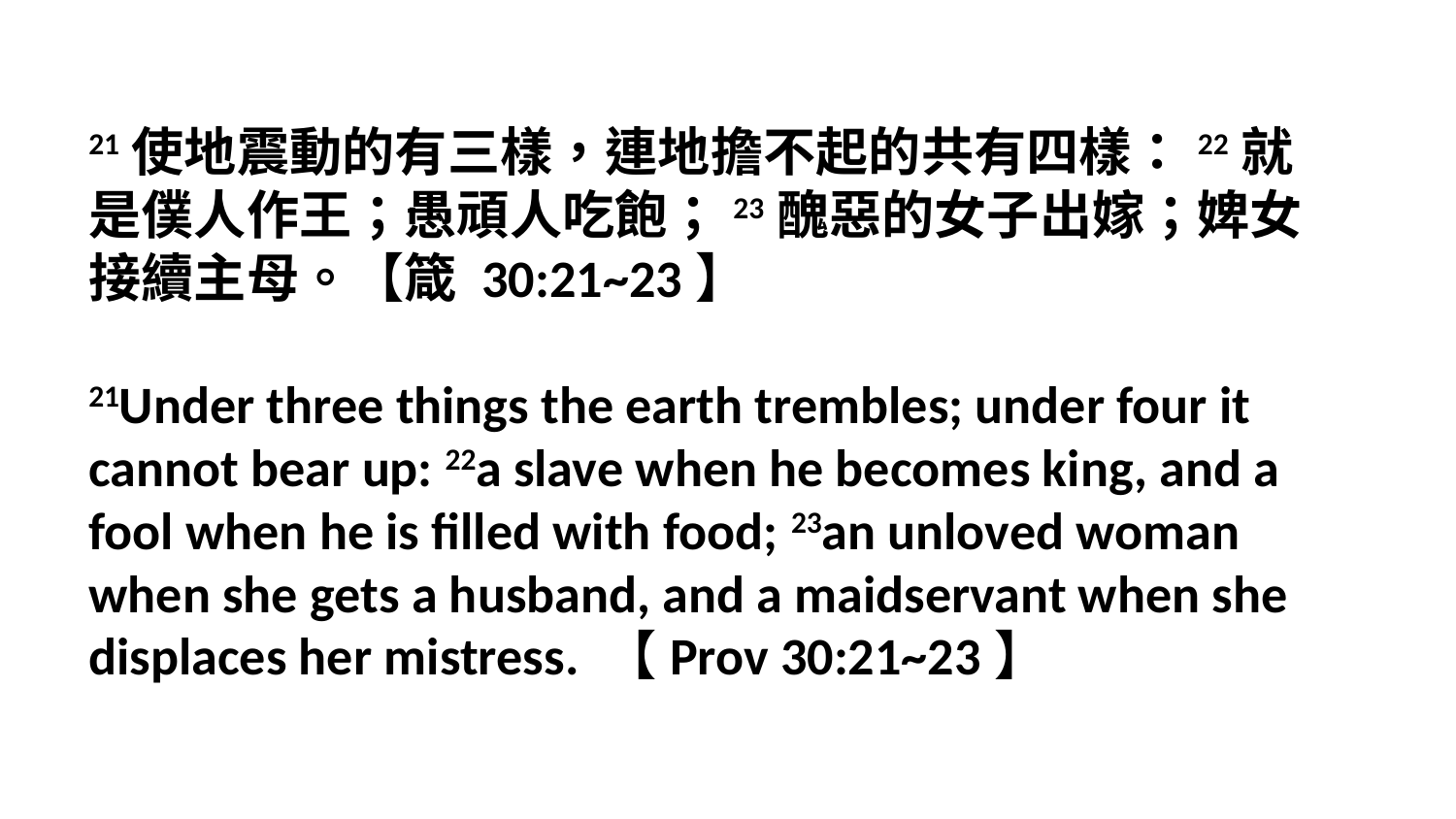

21使地震動的有三樣，連地擔不起的共有四樣：22就是僕人作王；愚頑人吃飽；23醜惡的女子出嫁；婢女接續主母。【箴 30:21~23】
21Under three things the earth trembles; under four it cannot bear up: 22a slave when he becomes king, and a fool when he is filled with food; 23an unloved woman when she gets a husband, and a maidservant when she displaces her mistress. 【Prov 30:21~23】